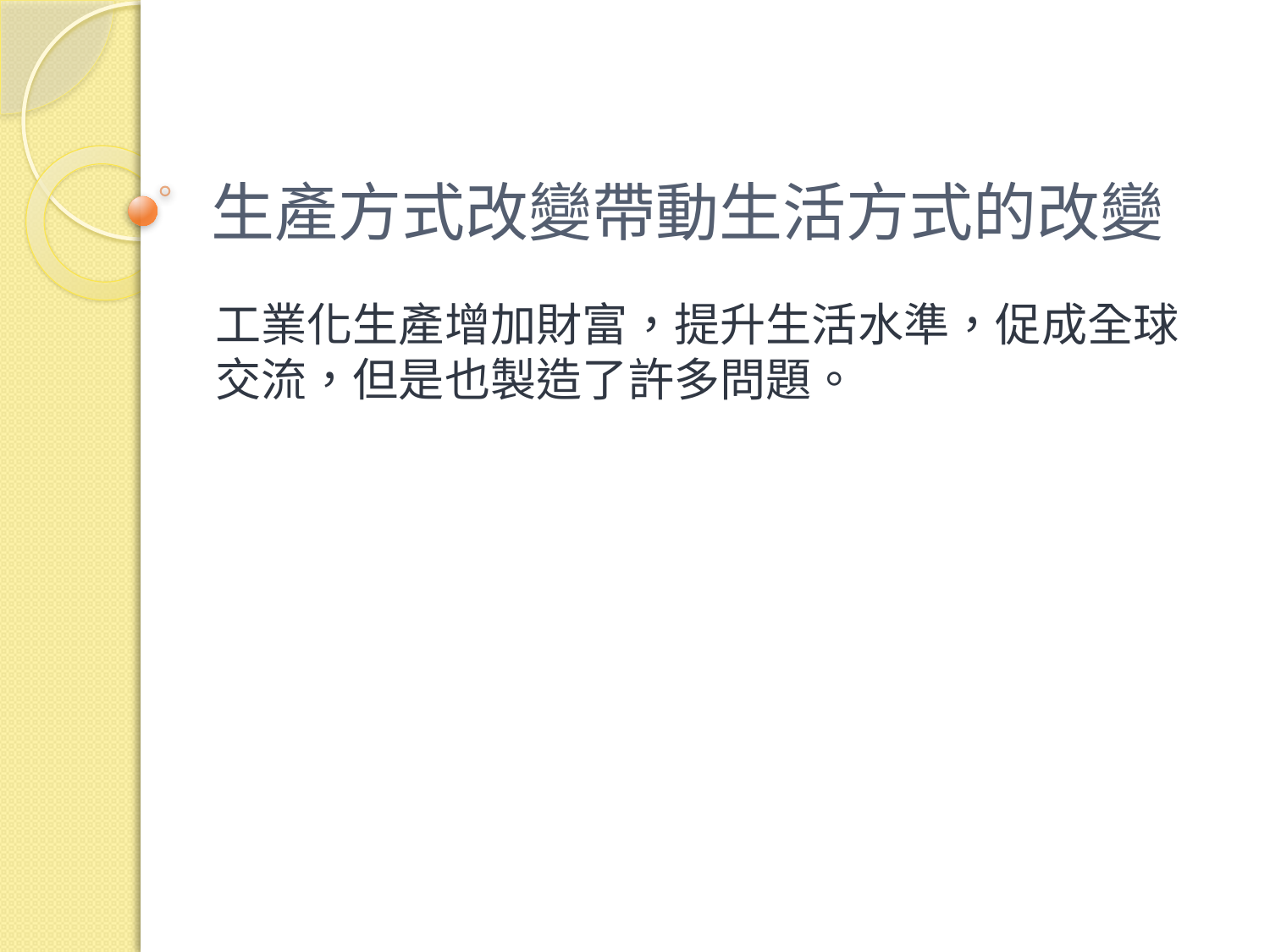

# 生產方式改變帶動生活方式的改變
工業化生產增加財富，提升生活水準，促成全球交流，但是也製造了許多問題。